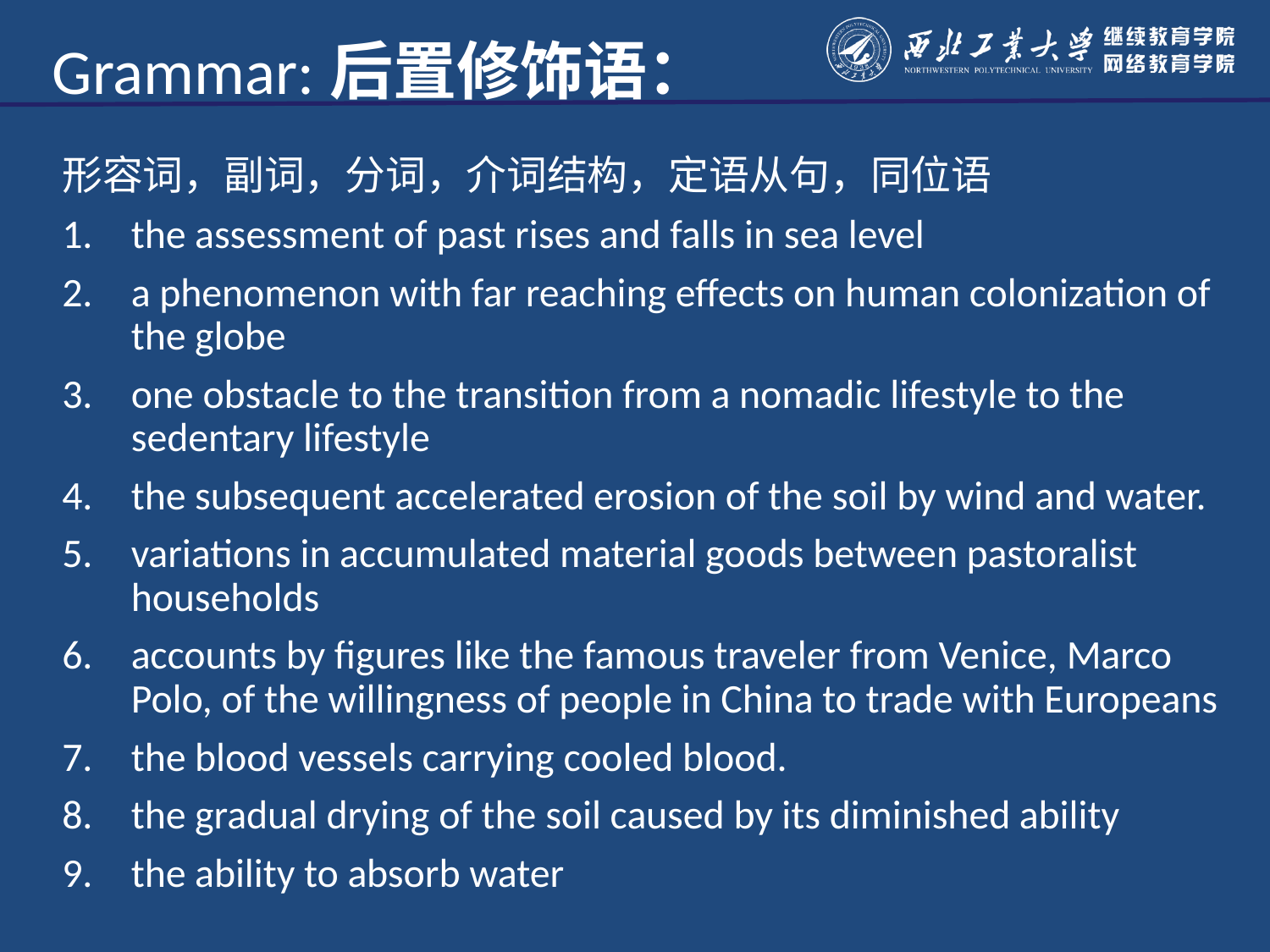

# Grammar:后置修饰语：
形容词，副词，分词，介词结构，定语从句，同位语
the assessment of past rises and falls in sea level
a phenomenon with far reaching effects on human colonization of the globe
one obstacle to the transition from a nomadic lifestyle to the sedentary lifestyle
the subsequent accelerated erosion of the soil by wind and water.
variations in accumulated material goods between pastoralist households
accounts by figures like the famous traveler from Venice, Marco Polo, of the willingness of people in China to trade with Europeans
the blood vessels carrying cooled blood.
the gradual drying of the soil caused by its diminished ability
the ability to absorb water